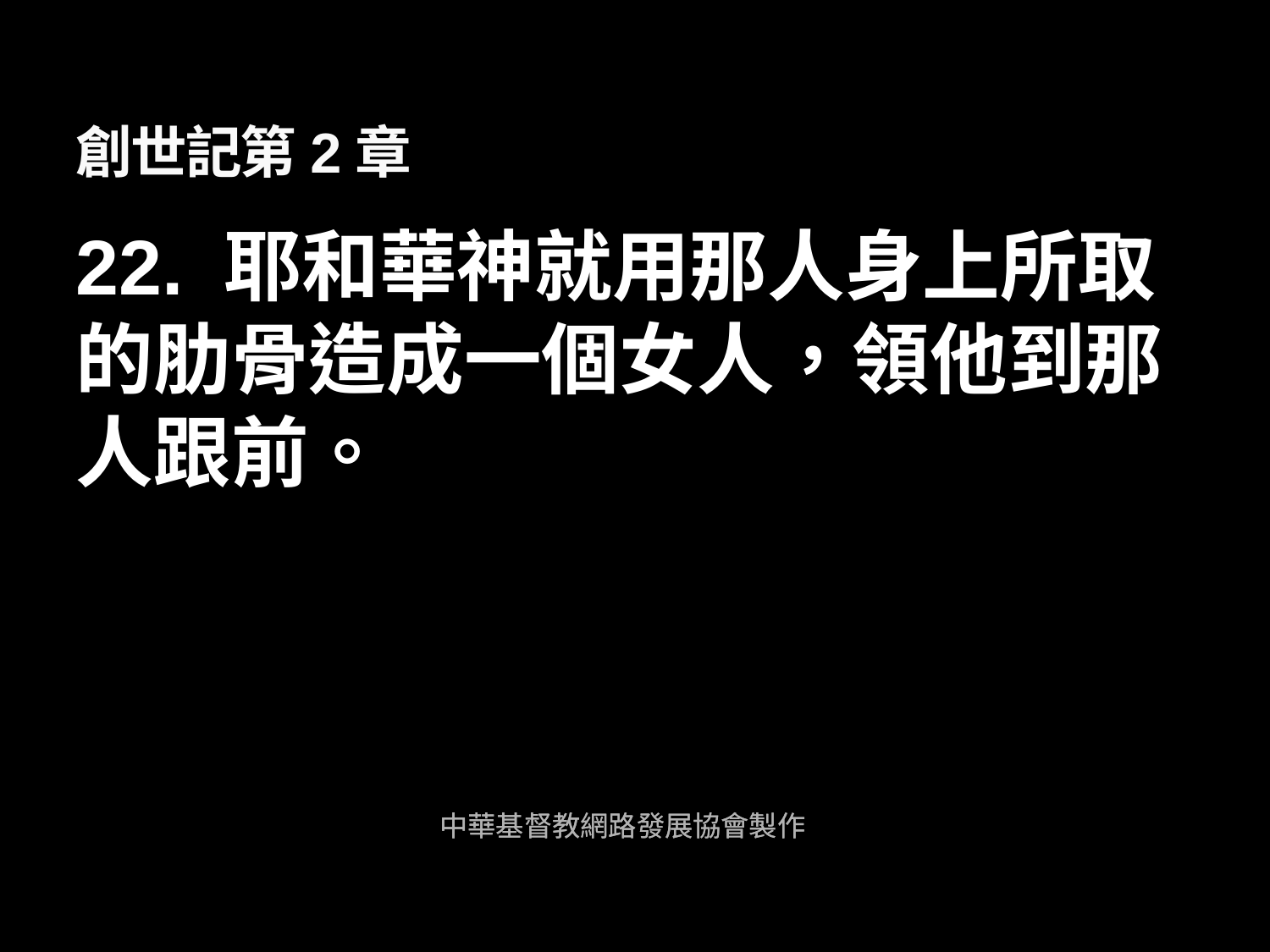

# 創世記第2章
22. 耶和華神就用那人身上所取的肋骨造成一個女人，領他到那人跟前。